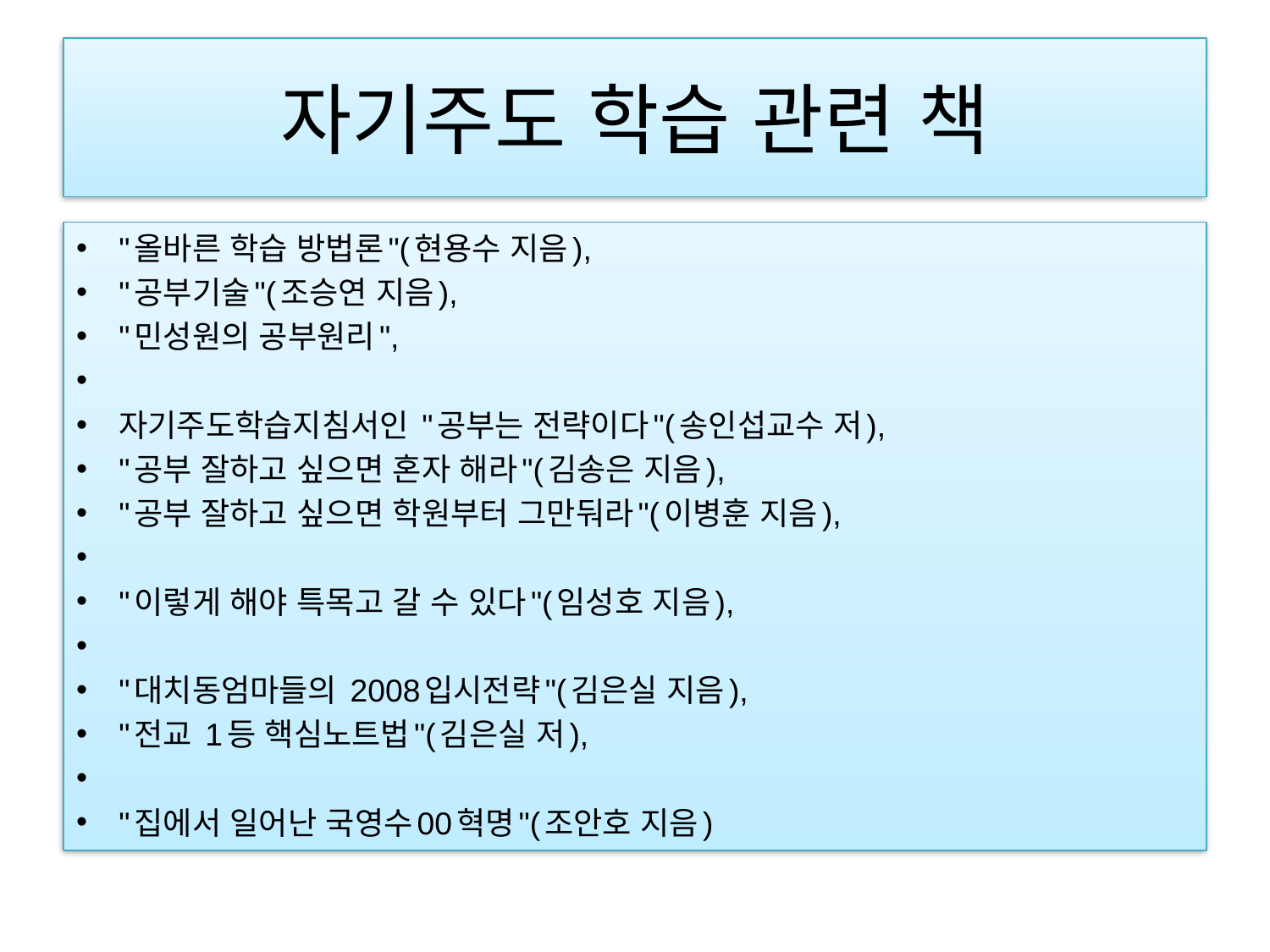

# 자기주도 학습 관련 책
"올바른 학습 방법론"(현용수 지음),
"공부기술"(조승연 지음),
"민성원의 공부원리",

자기주도학습지침서인 "공부는 전략이다"(송인섭교수 저),
"공부 잘하고 싶으면 혼자 해라"(김송은 지음),
"공부 잘하고 싶으면 학원부터 그만둬라"(이병훈 지음),

"이렇게 해야 특목고 갈 수 있다"(임성호 지음),

"대치동엄마들의 2008입시전략"(김은실 지음),
"전교 1등 핵심노트법"(김은실 저),

"집에서 일어난 국영수00혁명"(조안호 지음)